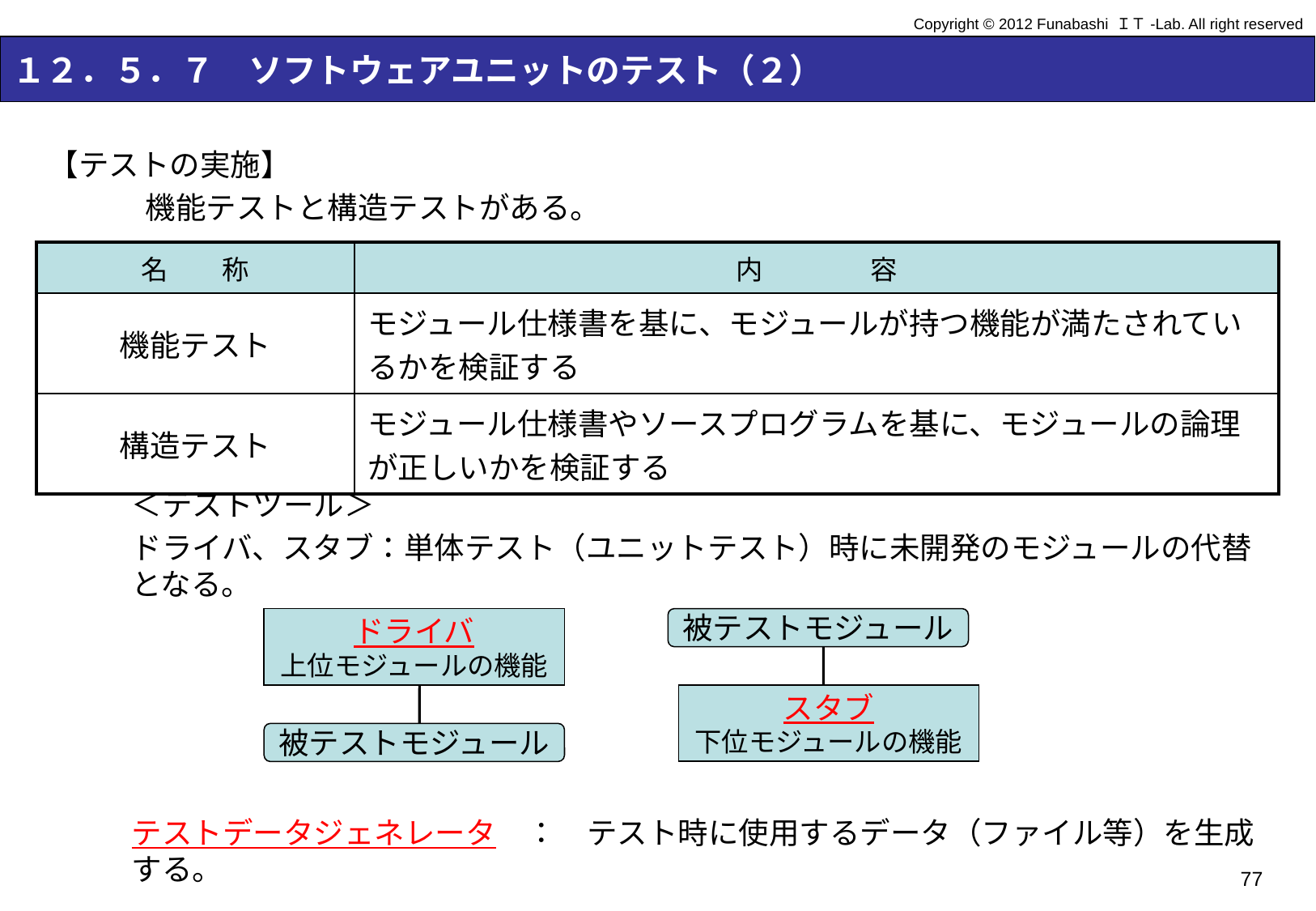

Copyright © 2012 Funabashi ＩＴ-Lab. All right reserved
# １２．５．７　ソフトウェアユニットのテスト（２）
【テストの実施】
 機能テストと構造テストがある。

＜テストツール＞
ドライバ、スタブ：単体テスト（ユニットテスト）時に未開発のモジュールの代替となる。

テストデータジェネレータ　：　テスト時に使用するデータ（ファイル等）を生成する。

| 名　　称 | 内　　　　容 |
| --- | --- |
| 機能テスト | モジュール仕様書を基に、モジュールが持つ機能が満たされているかを検証する |
| 構造テスト | モジュール仕様書やソースプログラムを基に、モジュールの論理が正しいかを検証する |
ドライバ
上位モジュールの機能
被テストモジュール

スタブ
下位モジュールの機能

被テストモジュール
77